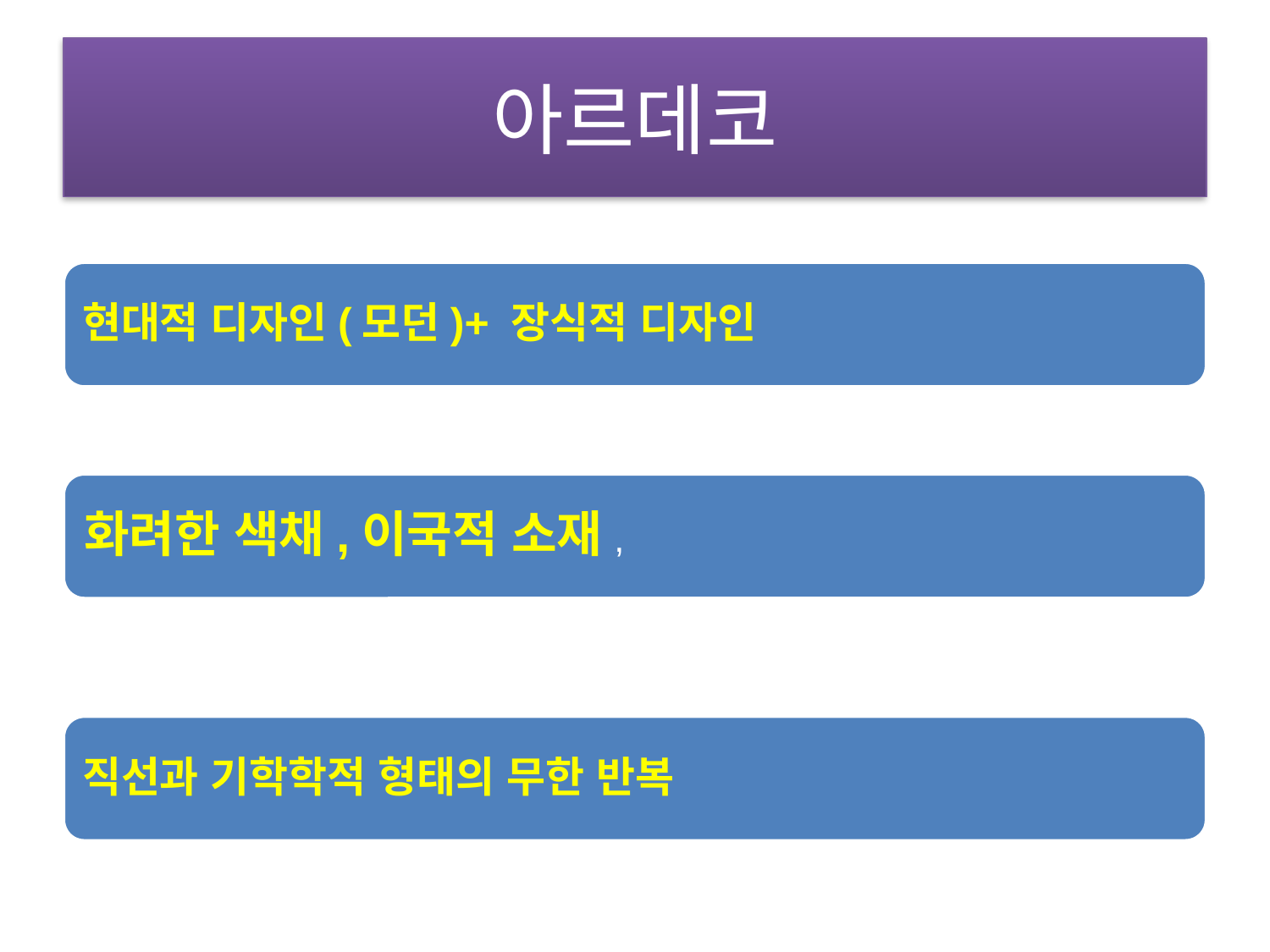

# 아르데코
현대적 디자인(모던)+ 장식적 디자인

화려한 색채,이국적 소재,

직선과 기학학적 형태의 무한 반복